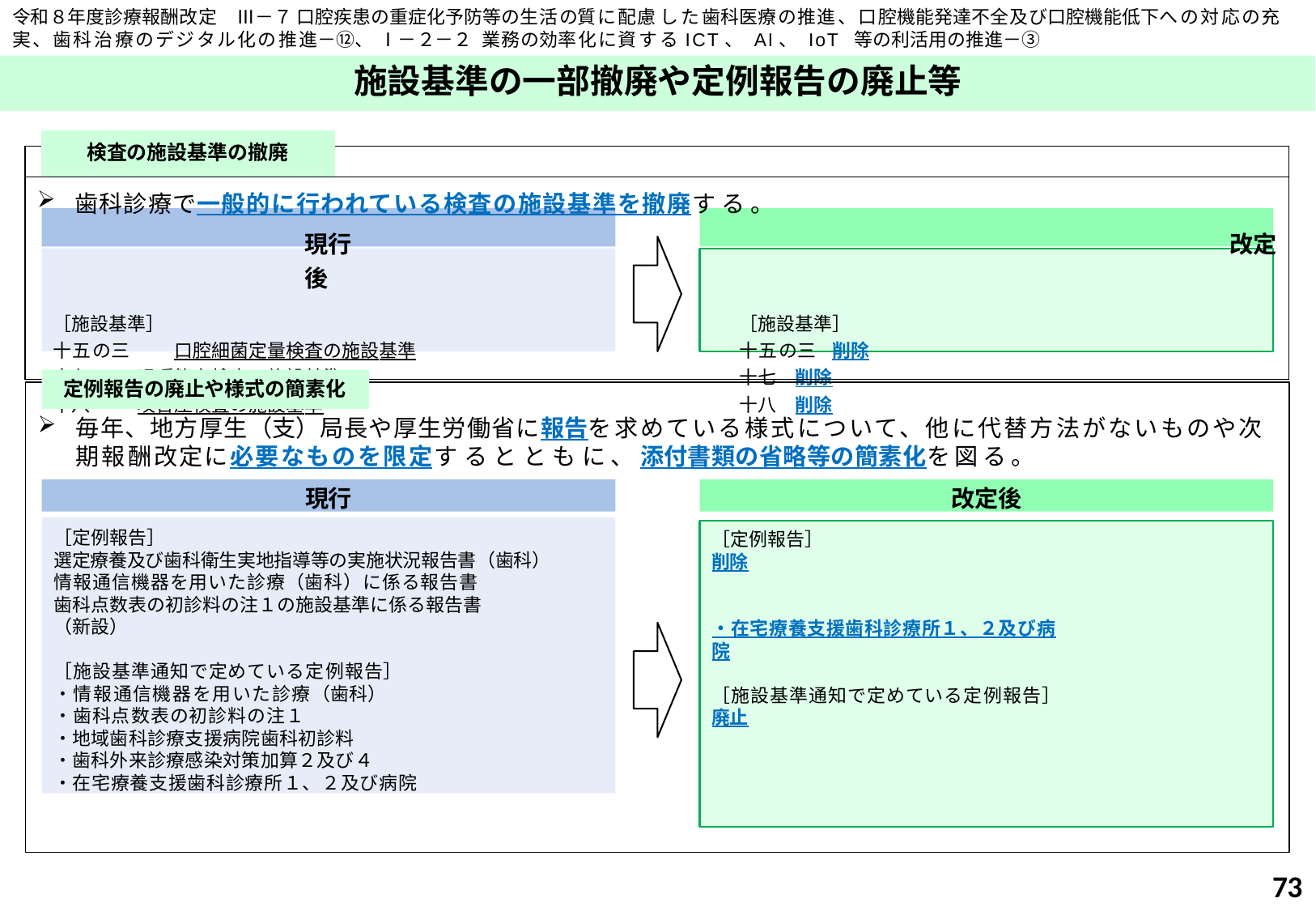

令和８年度診療報酬改定	Ⅲ－７ 口腔疾患の重症化予防等の生活の質に配慮した歯科医療の推進、口腔機能発達不全及び口腔機能低下への対応の充実、歯科治療のデジタル化の推進－⑫、Ⅰ－２－２ 業務の効率化に資するICT、AI、IoT 等の利活用の推進－③

# 施設基準の一部撤廃や定例報告の廃止等
|  | 検査の施設基準の撤廃 |  |
| --- | --- | --- |
|  |  |  |
| 歯科診療で一般的に行われている検査の施設基準を撤廃する。 現行 改定後 ［施設基準］ ［施設基準］ 十五の三 口腔細菌定量検査の施設基準 十五の三 削除 十七 咀嚼能力検査の施設基準 十七 削除 十八 咬合圧検査の施設基準 十八 削除 |  |  |

定例報告の廃止や様式の簡素化
毎年、地方厚生（支）局長や厚生労働省に報告を求めている様式について、他に代替方法がないものや次期報酬改定に必要なものを限定するとともに、添付書類の省略等の簡素化を図る。

現行
改定後
［定例報告］
選定療養及び歯科衛生実地指導等の実施状況報告書（歯科）情報通信機器を用いた診療（歯科）に係る報告書
歯科点数表の初診料の注１の施設基準に係る報告書
（新設）
［施設基準通知で定めている定例報告］
・情報通信機器を用いた診療（歯科）
・歯科点数表の初診料の注１
・地域歯科診療支援病院歯科初診料
・歯科外来診療感染対策加算２及び４
・在宅療養支援歯科診療所１、２及び病院

［定例報告］
削除
・在宅療養支援歯科診療所１、２及び病院
［施設基準通知で定めている定例報告］
廃止

73